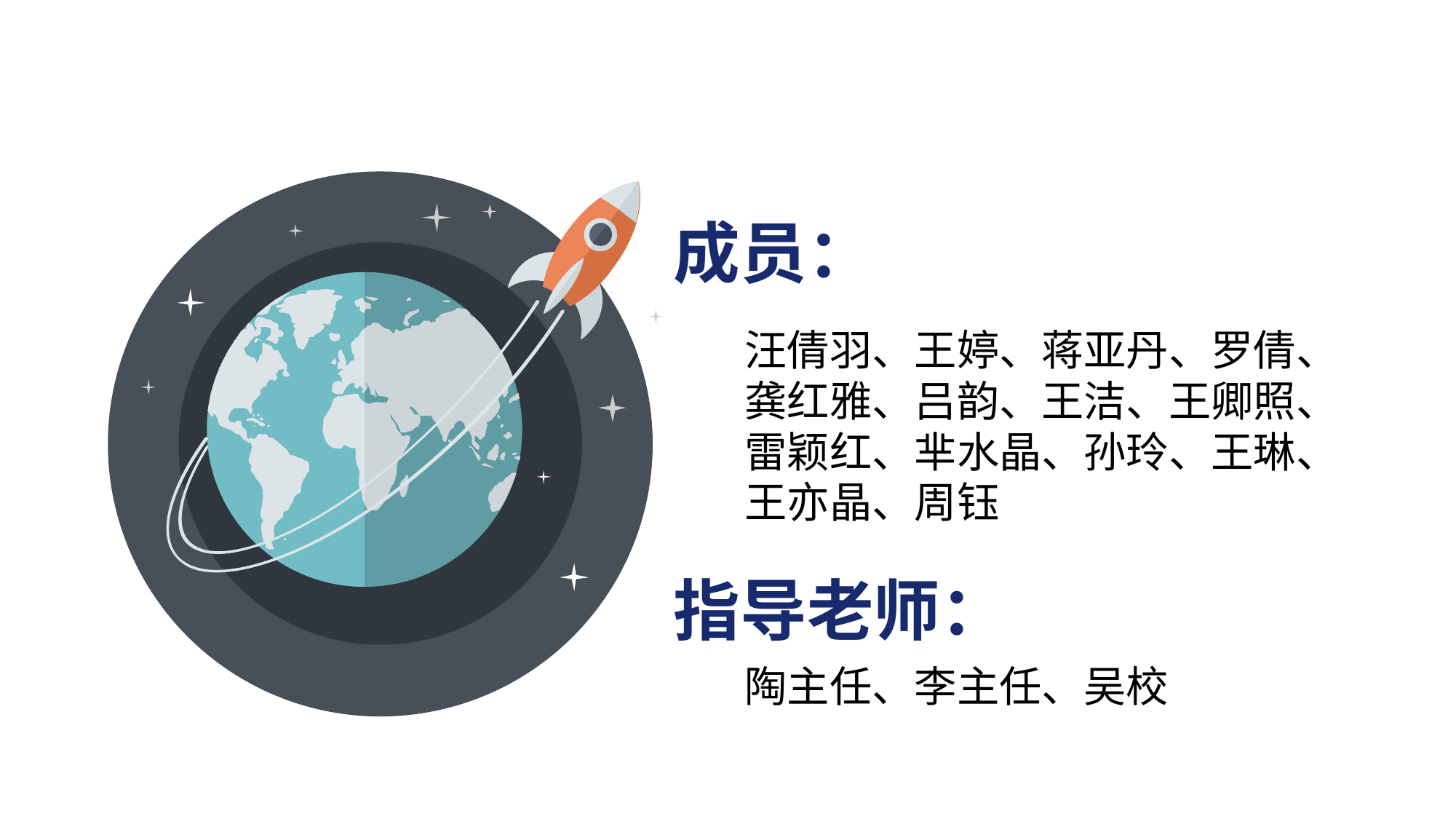

成员：
汪倩羽、王婷、蒋亚丹、罗倩、龚红雅、吕韵、王洁、王卿照、雷颖红、芈水晶、孙玲、王琳、王亦晶、周钰
指导老师：
陶主任、李主任、吴校